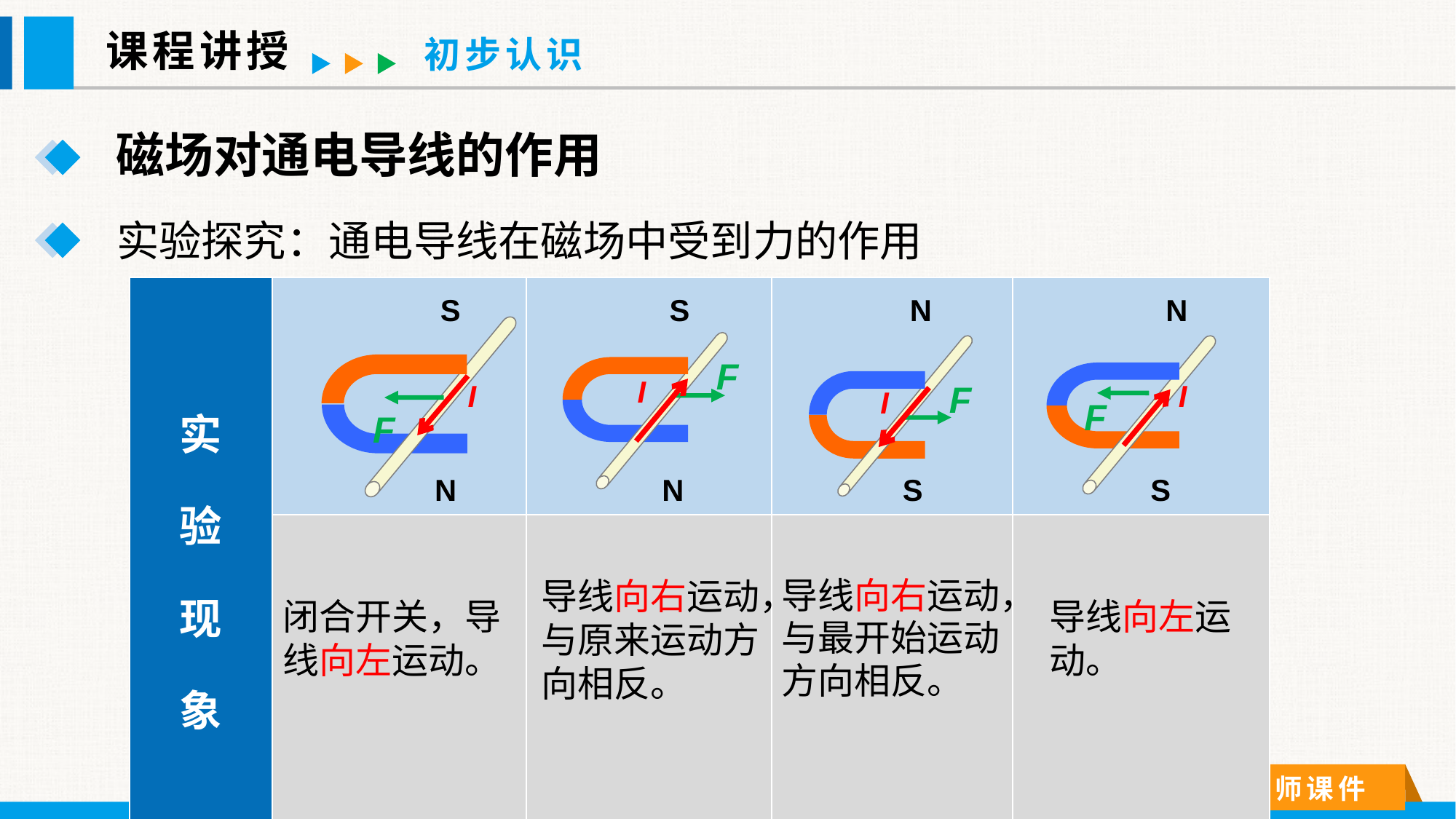

课程讲授
初步认识

磁场对通电导线的作用

实验探究：通电导线在磁场中受到力的作用

| 实 验 现 象 |  |  |  |  |
| --- | --- | --- | --- | --- |
|  |  |  |  |  |
S

I

F
N
S

F

I

N
N

F
I

S
N

I
F

S
导线向右运动，与原来运动方向相反。
导线向右运动，与最开始运动方向相反。
闭合开关，导线向左运动。
导线向左运动。